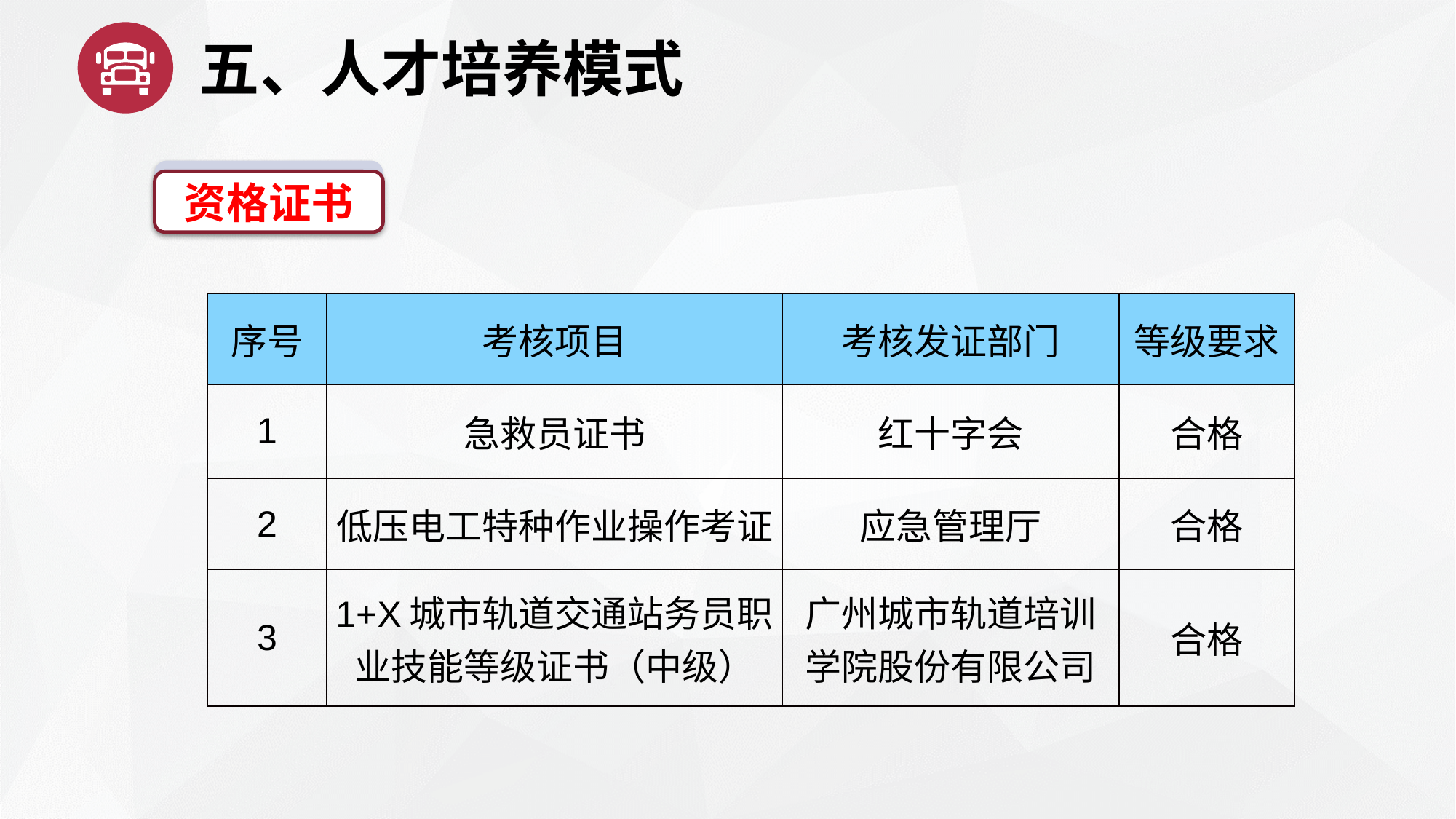

五、人才培养模式

资格证书
| 序号 | 考核项目 | 考核发证部门 | 等级要求 |
| --- | --- | --- | --- |
| 1 | 急救员证书 | 红十字会 | 合格 |
| 2 | 低压电工特种作业操作考证 | 应急管理厅 | 合格 |
| 3 | 1+X城市轨道交通站务员职业技能等级证书（中级） | 广州城市轨道培训学院股份有限公司 | 合格 |